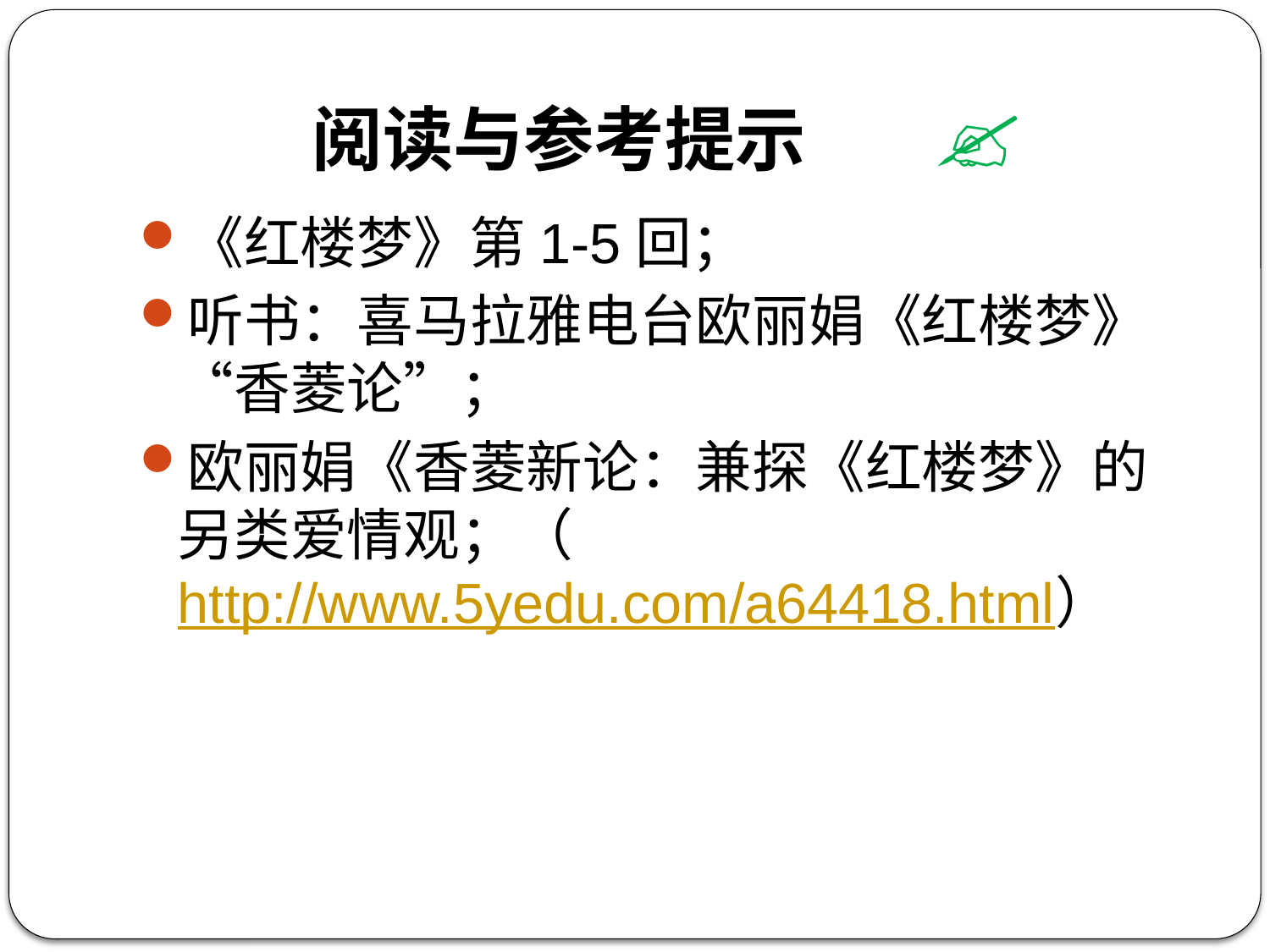

# 阅读与参考提示        ✍
《红楼梦》第1-5回；
听书：喜马拉雅电台欧丽娟《红楼梦》“香菱论”；
欧丽娟《香菱新论：兼探《红楼梦》的另类爱情观；（http://www.5yedu.com/a64418.html）